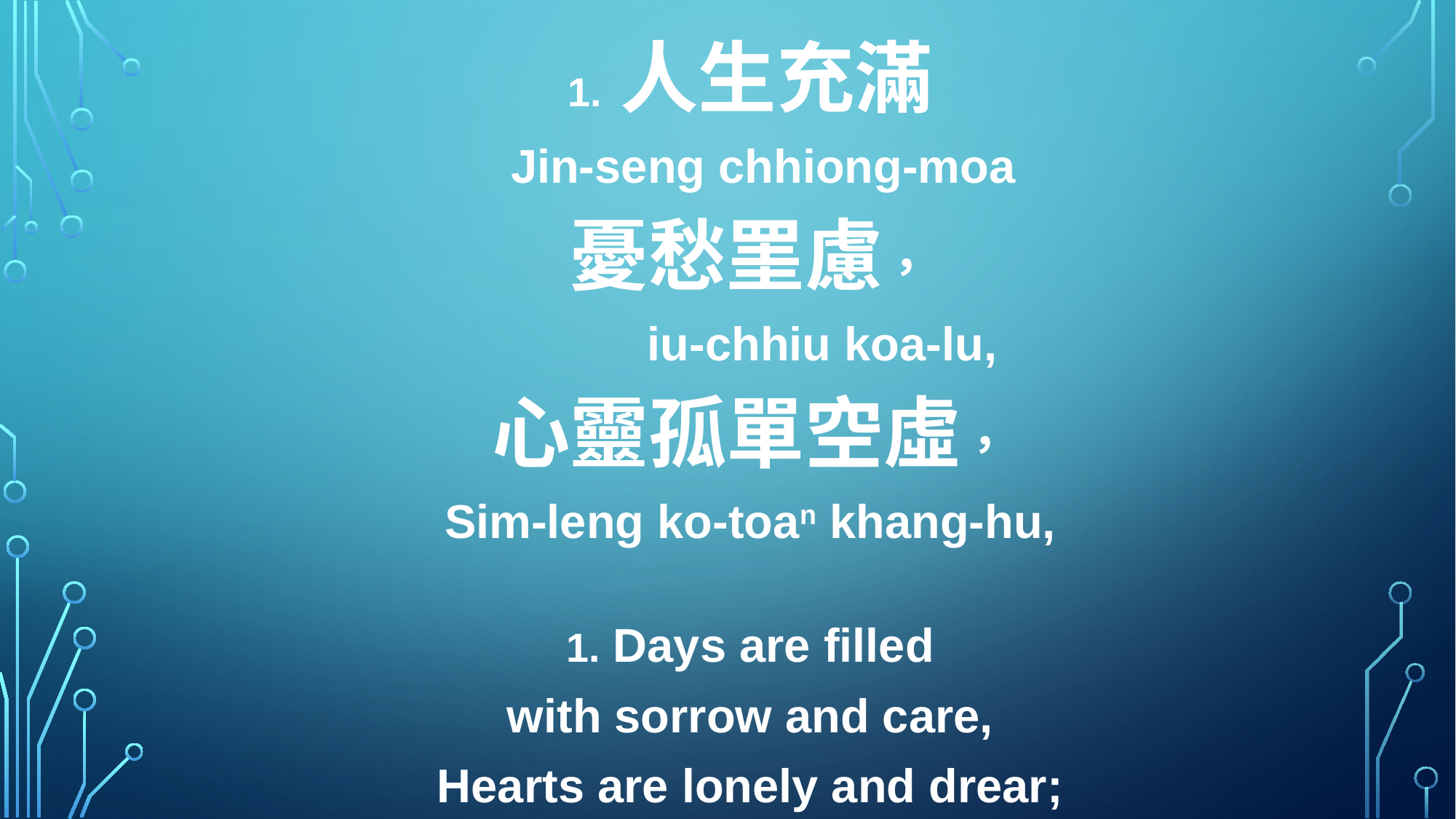

1. 人生充滿
  Jin-seng chhiong-moa
憂愁罣慮，
                         iu-chhiu koa-lu,
心靈孤單空虛，
Sim-leng ko-toan khang-hu,

1. Days are filled
with sorrow and care,
Hearts are lonely and drear;